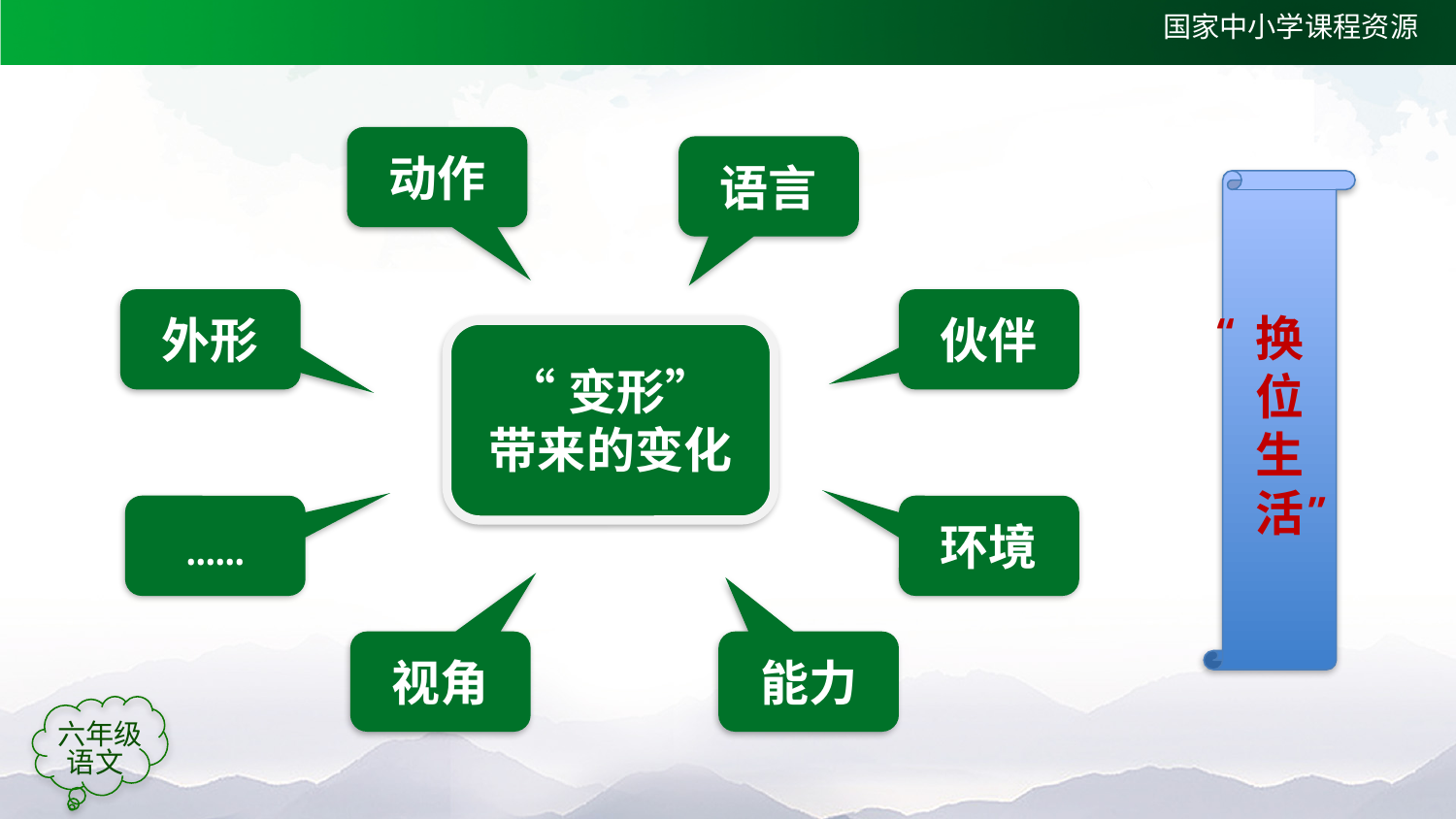

动作
语言
换位生活
外形
伙伴
“
“变形”
带来的变化
”
……
环境
视角
能力